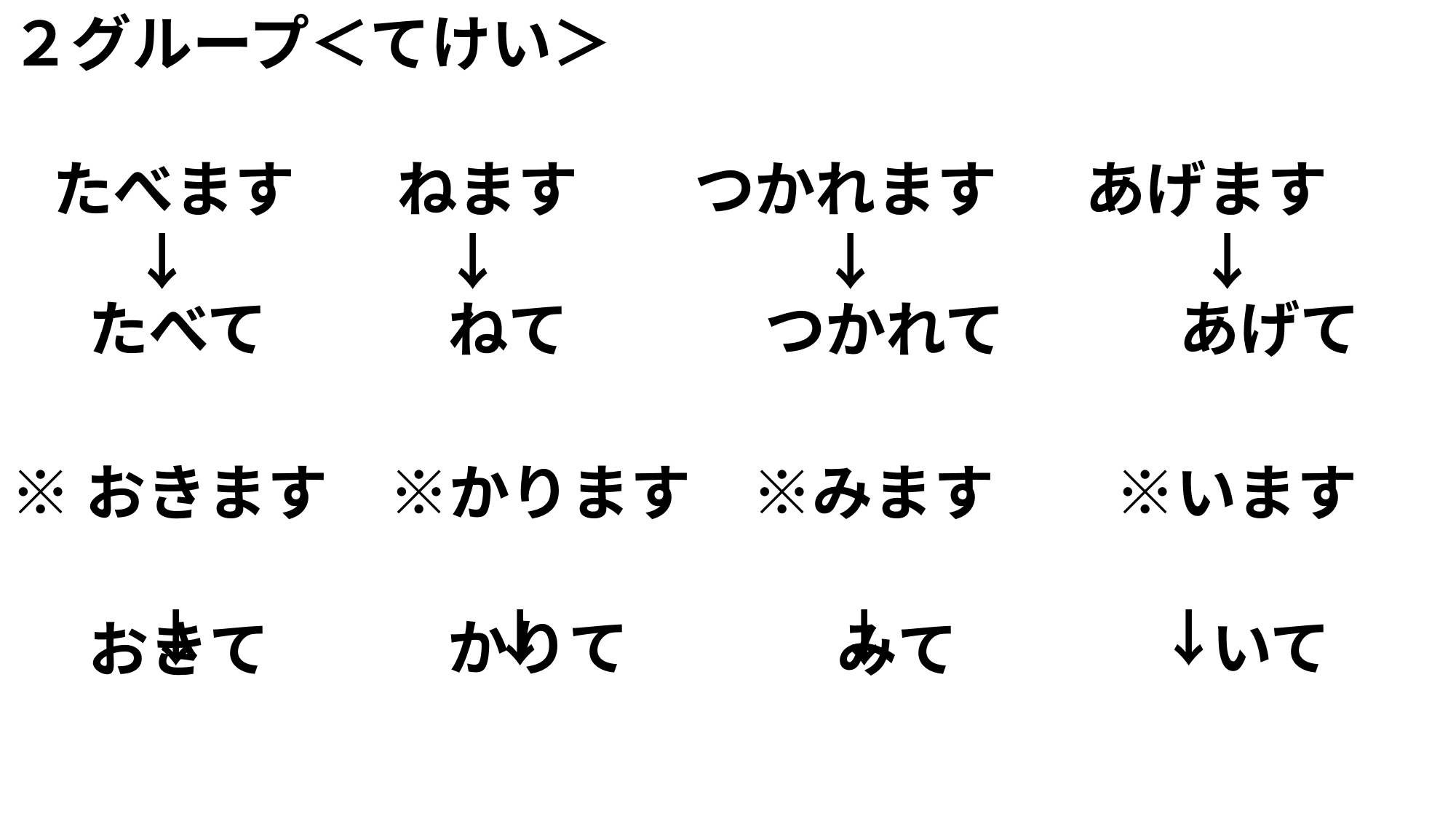

２グループ＜てけい＞

  たべます　   ねます　    つかれます　  あげます
　　↓　　  　   ↓　　　　　 ↓　　　　　 ↓
たべて
あげて
ねて
つかれて

※おきます　※かります　※みます　　※います
　　 ↓　　　　   ↓　　　　   ↓　　　      ↓
かりて
いて
おきて
みて